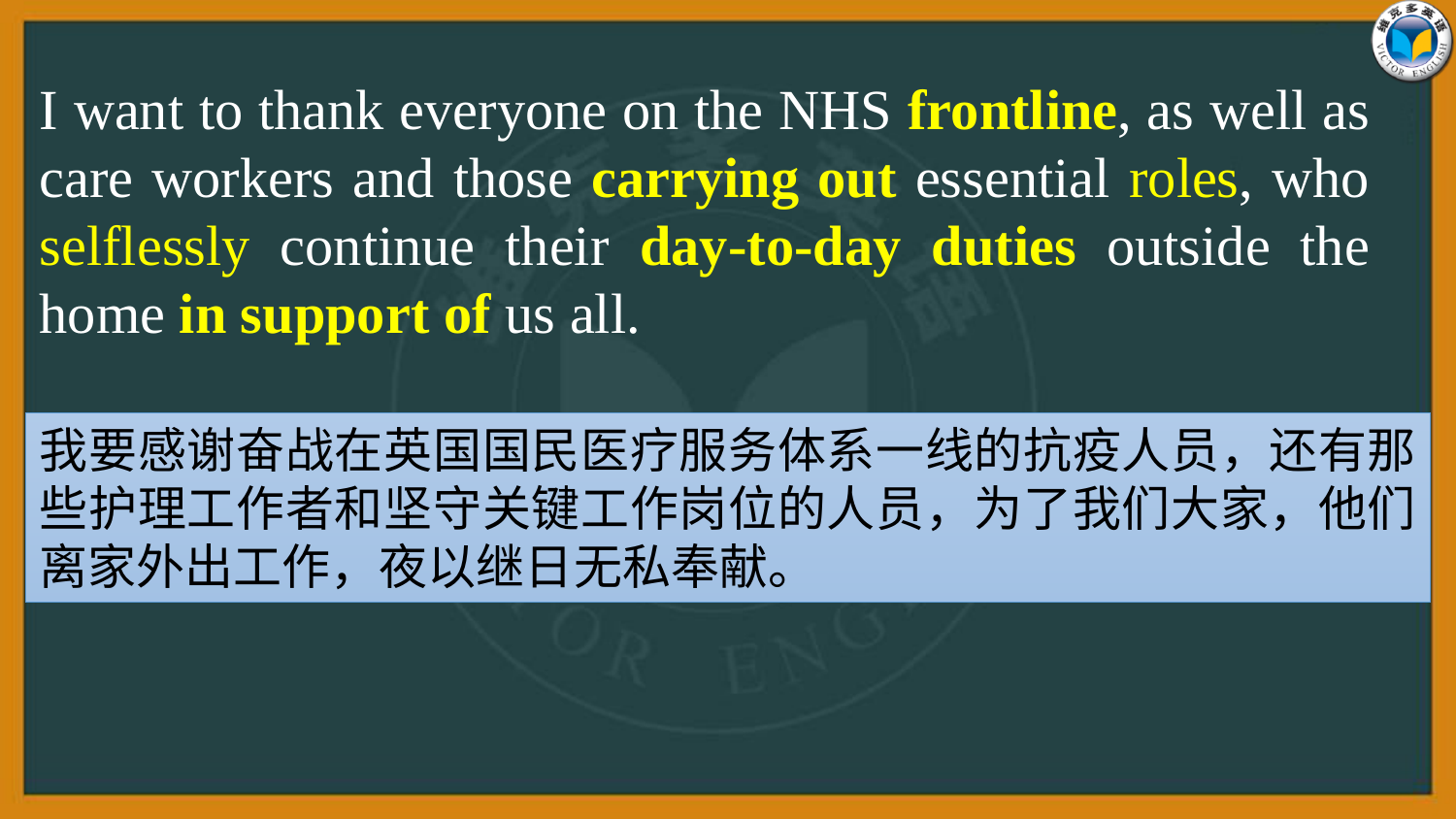

I want to thank everyone on the NHS frontline, as well as care workers and those carrying out essential roles, who selflessly continue their day-to-day duties outside the home in support of us all.
我要感谢奋战在英国国民医疗服务体系一线的抗疫人员，还有那些护理工作者和坚守关键工作岗位的人员，为了我们大家，他们离家外出工作，夜以继日无私奉献。